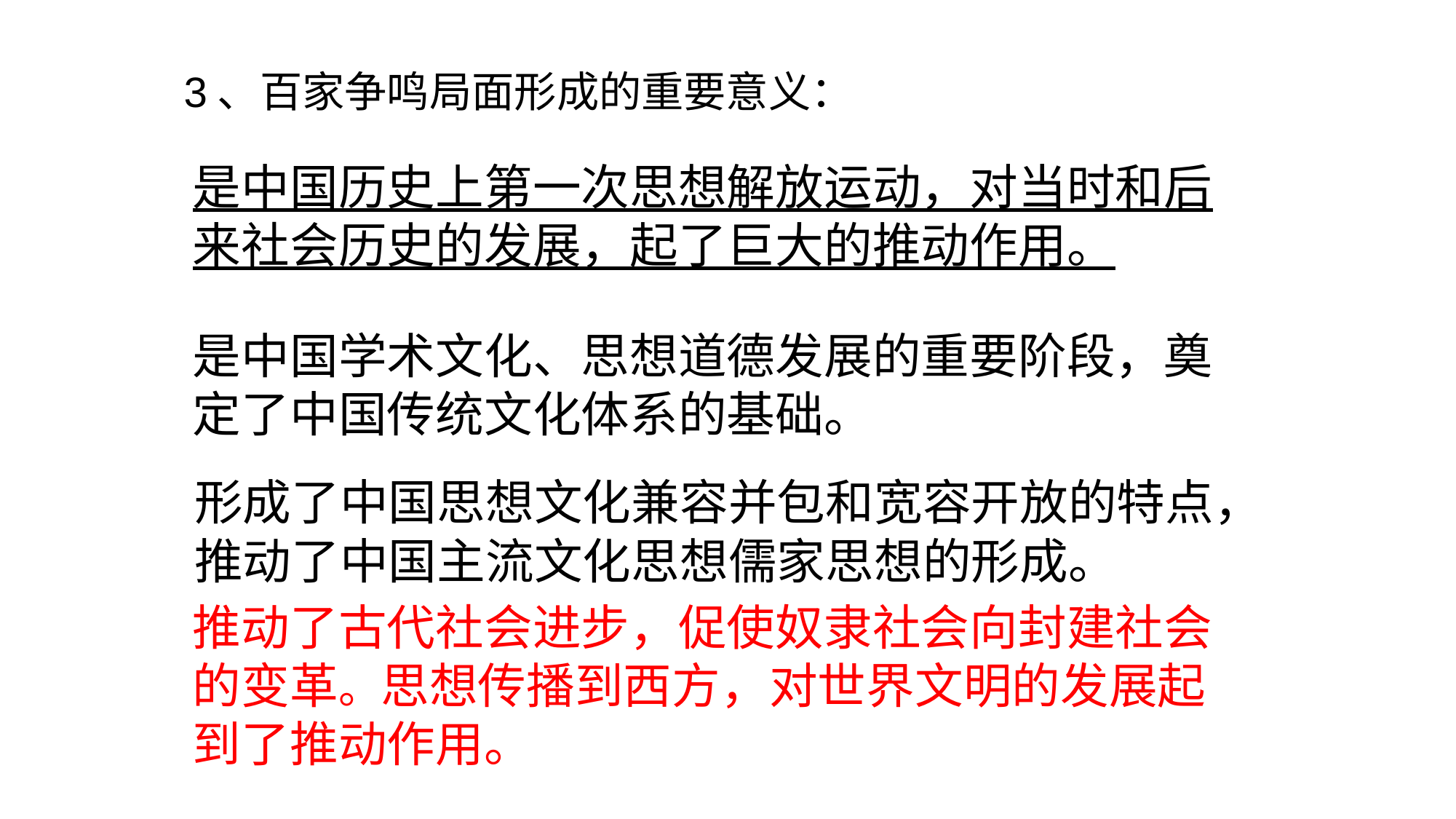

3、百家争鸣局面形成的重要意义：
是中国历史上第一次思想解放运动，对当时和后来社会历史的发展，起了巨大的推动作用。
是中国学术文化、思想道德发展的重要阶段，奠定了中国传统文化体系的基础。
形成了中国思想文化兼容并包和宽容开放的特点，推动了中国主流文化思想儒家思想的形成。
推动了古代社会进步，促使奴隶社会向封建社会的变革。思想传播到西方，对世界文明的发展起到了推动作用。